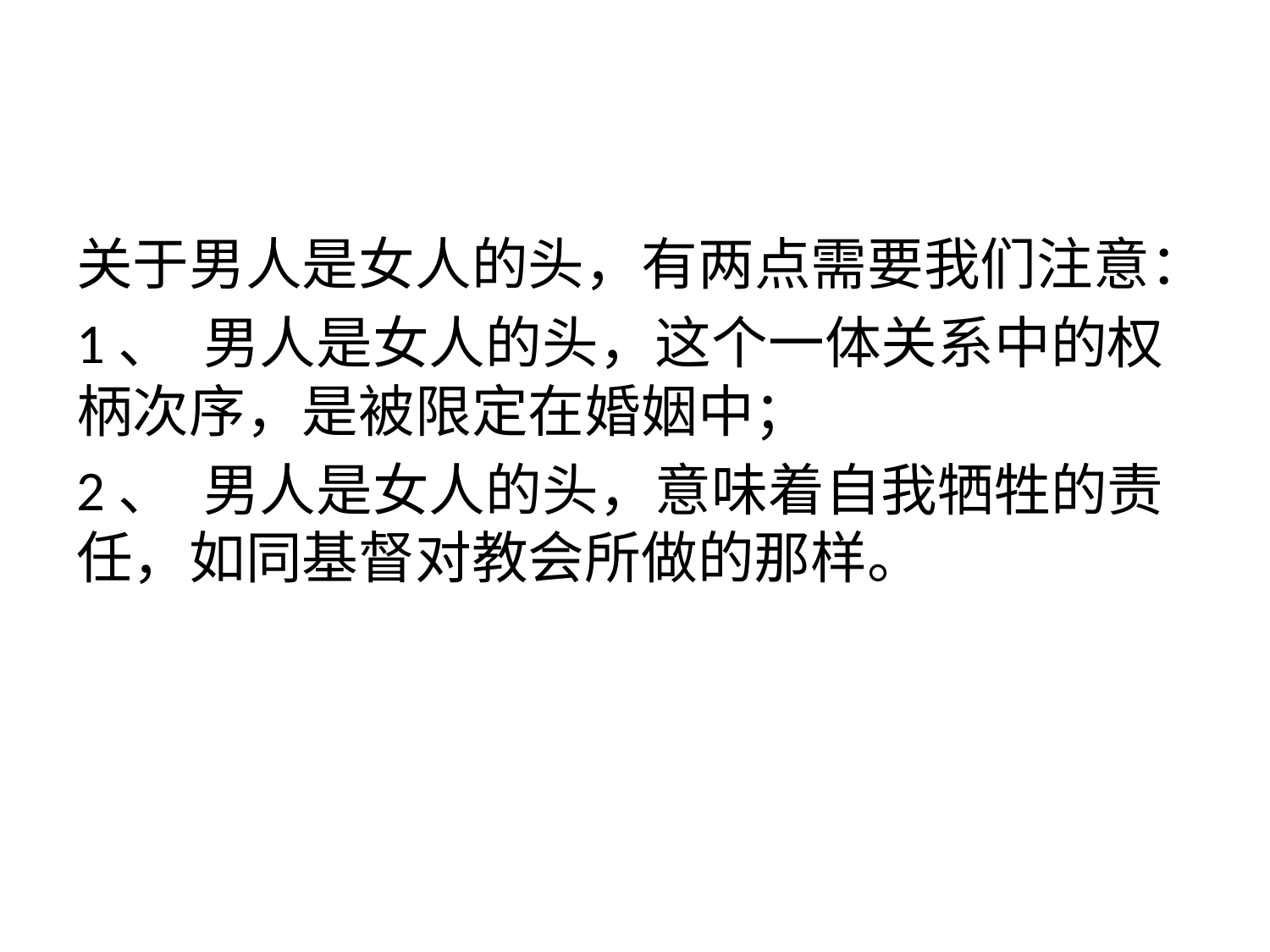

#
关于男人是女人的头，有两点需要我们注意：
1、	男人是女人的头，这个一体关系中的权柄次序，是被限定在婚姻中；
2、	男人是女人的头，意味着自我牺牲的责任，如同基督对教会所做的那样。